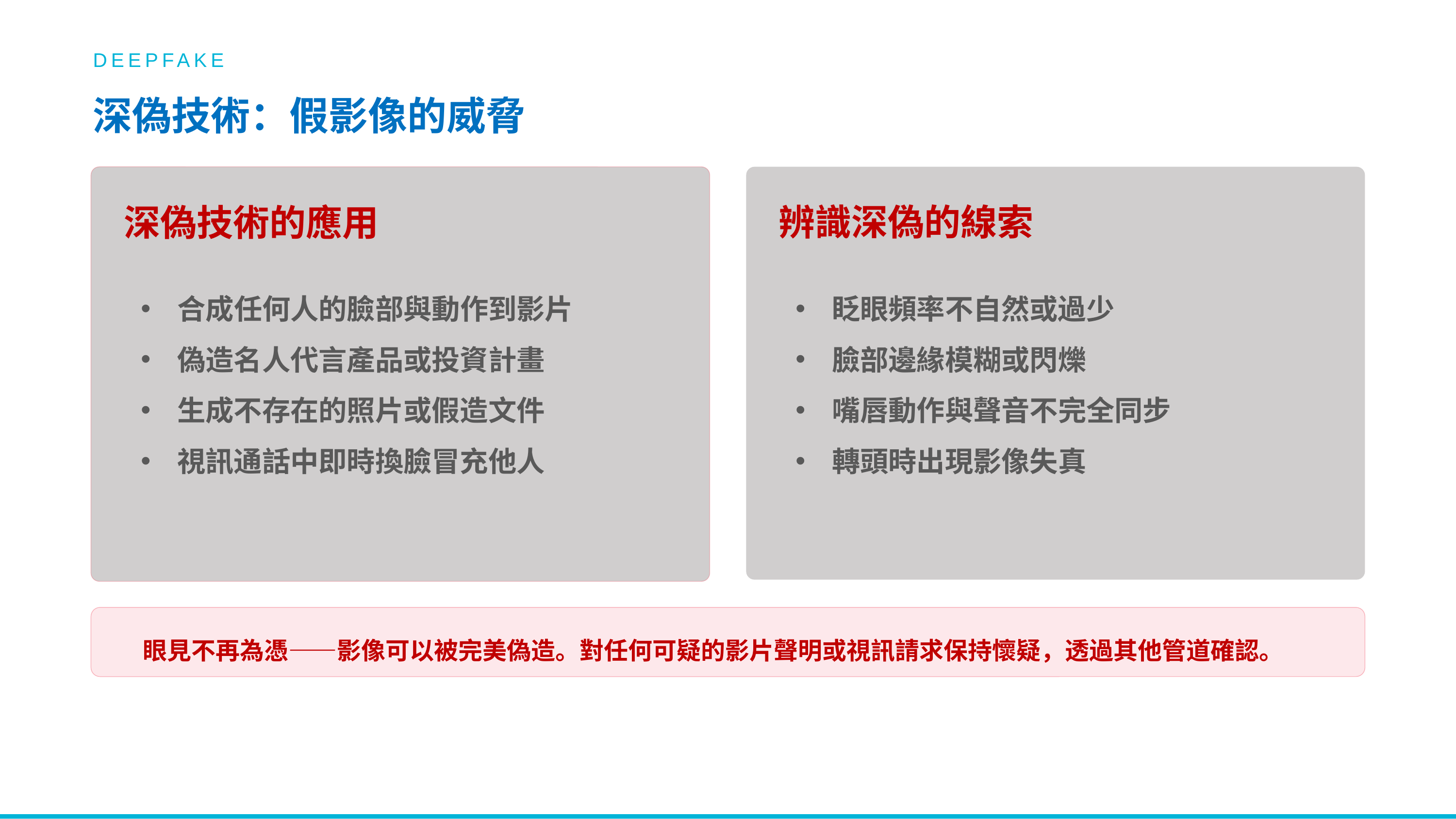

DEEPFAKE
深偽技術：假影像的威脅

辨識深偽的線索
深偽技術的應用
眨眼頻率不自然或過少
合成任何人的臉部與動作到影片
偽造名人代言產品或投資計畫
臉部邊緣模糊或閃爍
嘴唇動作與聲音不完全同步
生成不存在的照片或假造文件
視訊通話中即時換臉冒充他人
轉頭時出現影像失真

眼見不再為憑——影像可以被完美偽造。對任何可疑的影片聲明或視訊請求保持懷疑，透過其他管道確認。